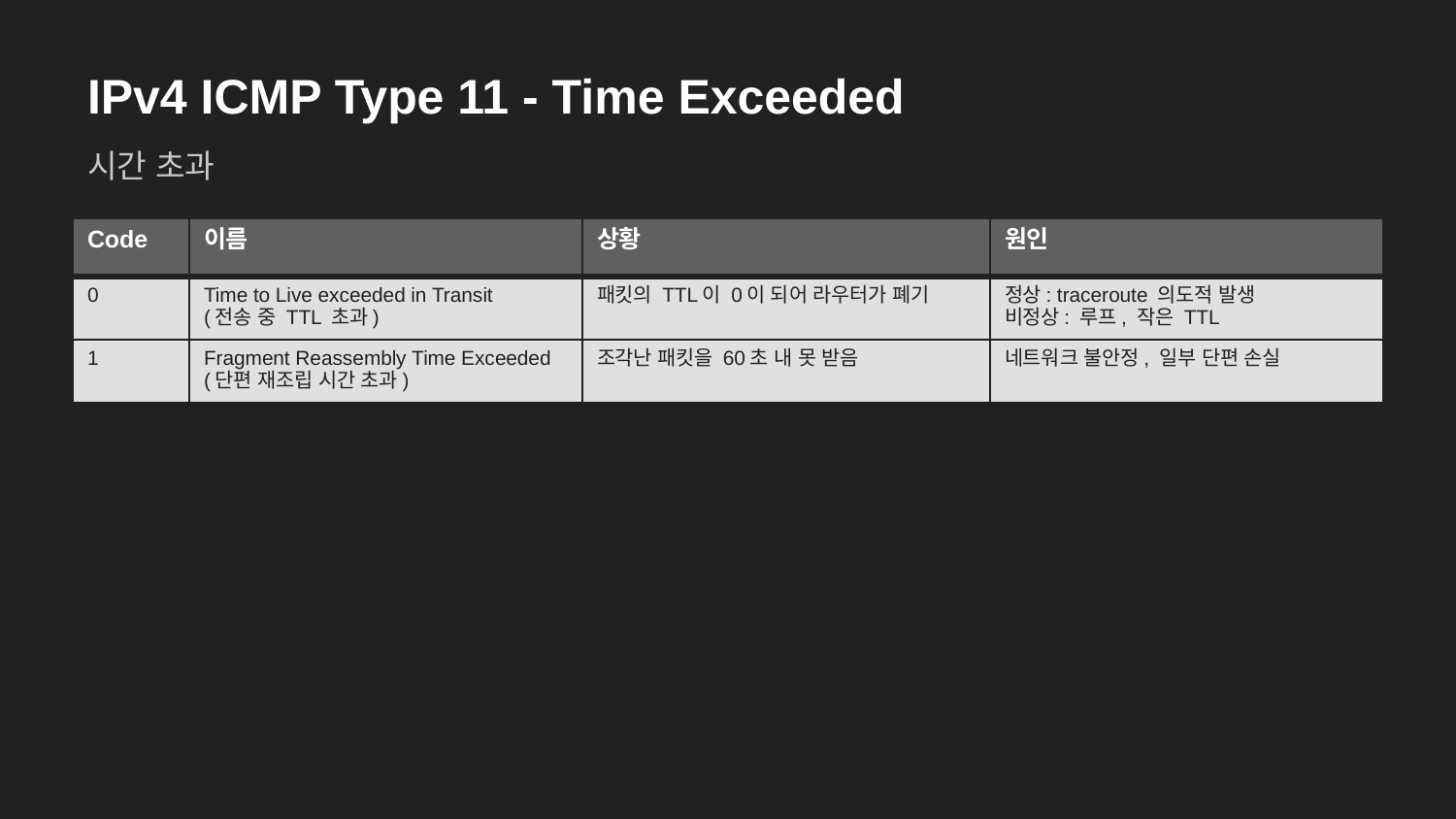

IPv4 ICMP Type 11 - Time Exceeded
시간 초과
| Code | 이름 | 상황 | 원인 |
| --- | --- | --- | --- |
| 0 | Time to Live exceeded in Transit (전송 중 TTL 초과) | 패킷의 TTL이 0이 되어 라우터가 폐기 | 정상: traceroute 의도적 발생 비정상: 루프, 작은 TTL |
| 1 | Fragment Reassembly Time Exceeded (단편 재조립 시간 초과) | 조각난 패킷을 60초 내 못 받음 | 네트워크 불안정, 일부 단편 손실 |